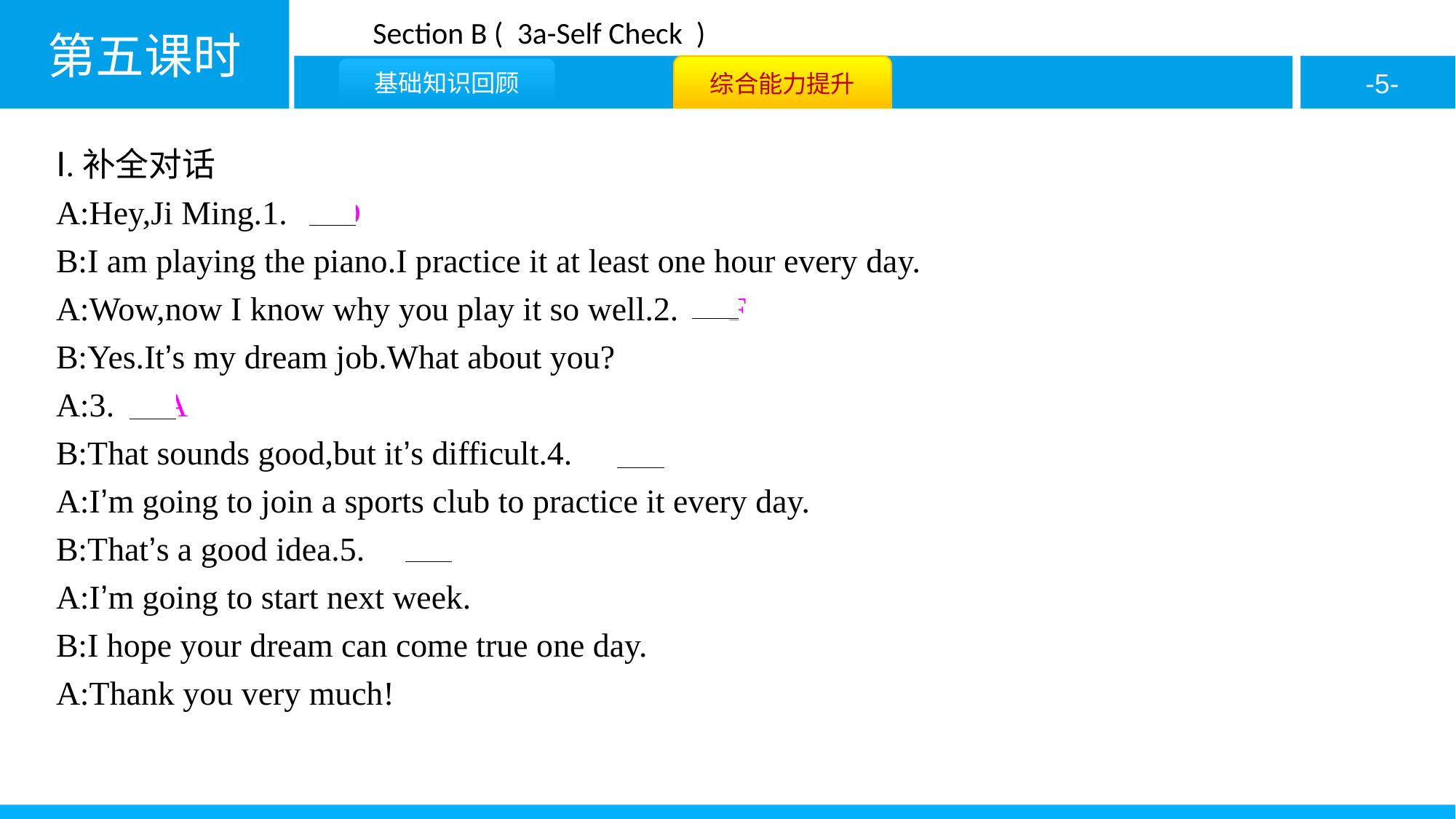

Ⅰ.补全对话
A:Hey,Ji Ming.1.　D
B:I am playing the piano.I practice it at least one hour every day.
A:Wow,now I know why you play it so well.2.　F
B:Yes.It’s my dream job.What about you?
A:3.　A
B:That sounds good,but it’s difficult.4.　E
A:I’m going to join a sports club to practice it every day.
B:That’s a good idea.5.　C
A:I’m going to start next week.
B:I hope your dream can come true one day.
A:Thank you very much!